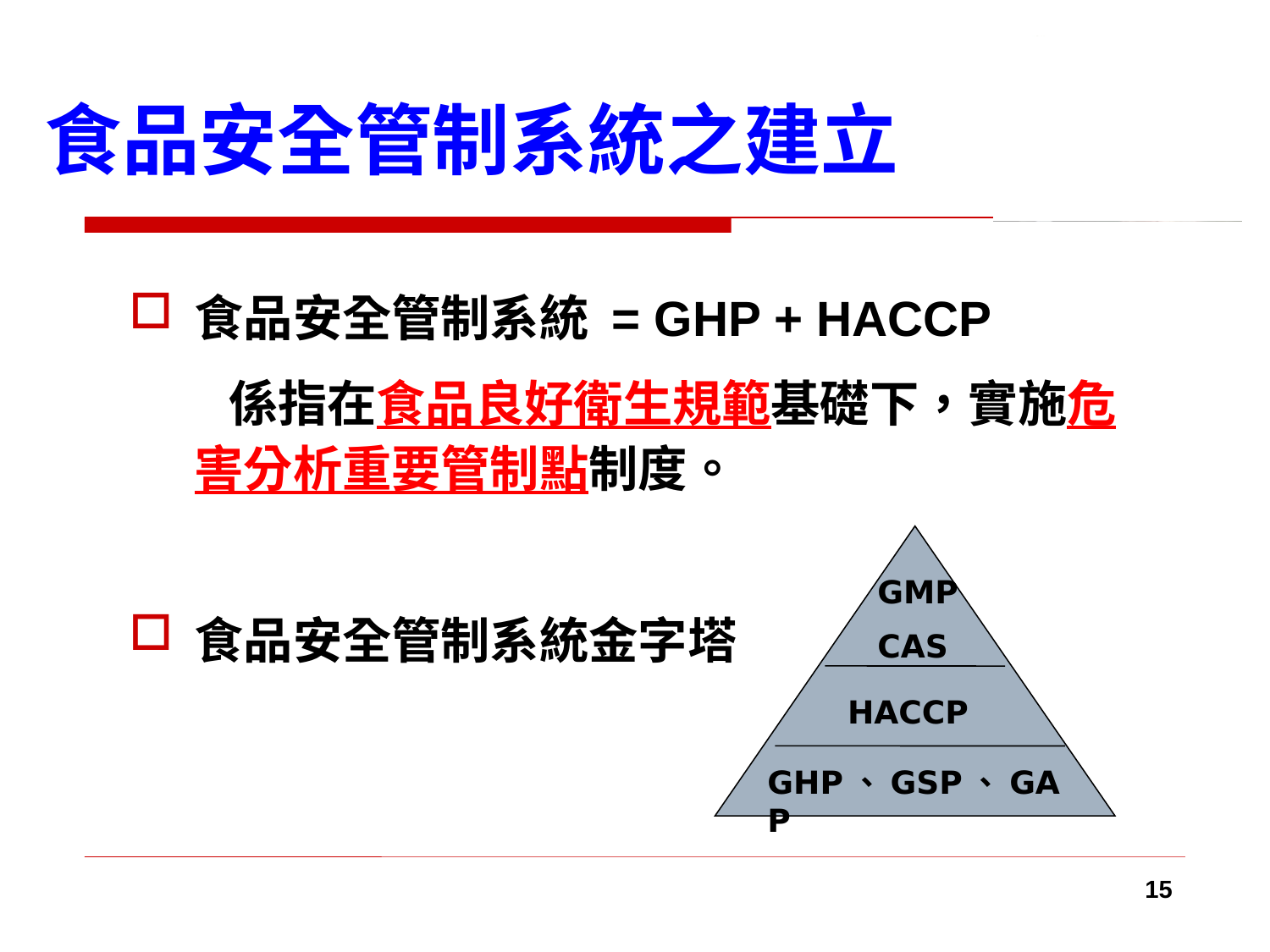

# 食品安全管制系統之建立
食品安全管制系統 = GHP + HACCP
	  係指在食品良好衛生規範基礎下，實施危害分析重要管制點制度。

食品安全管制系統金字塔

GMP
CAS

HACCP

GHP、GSP、GAP
15